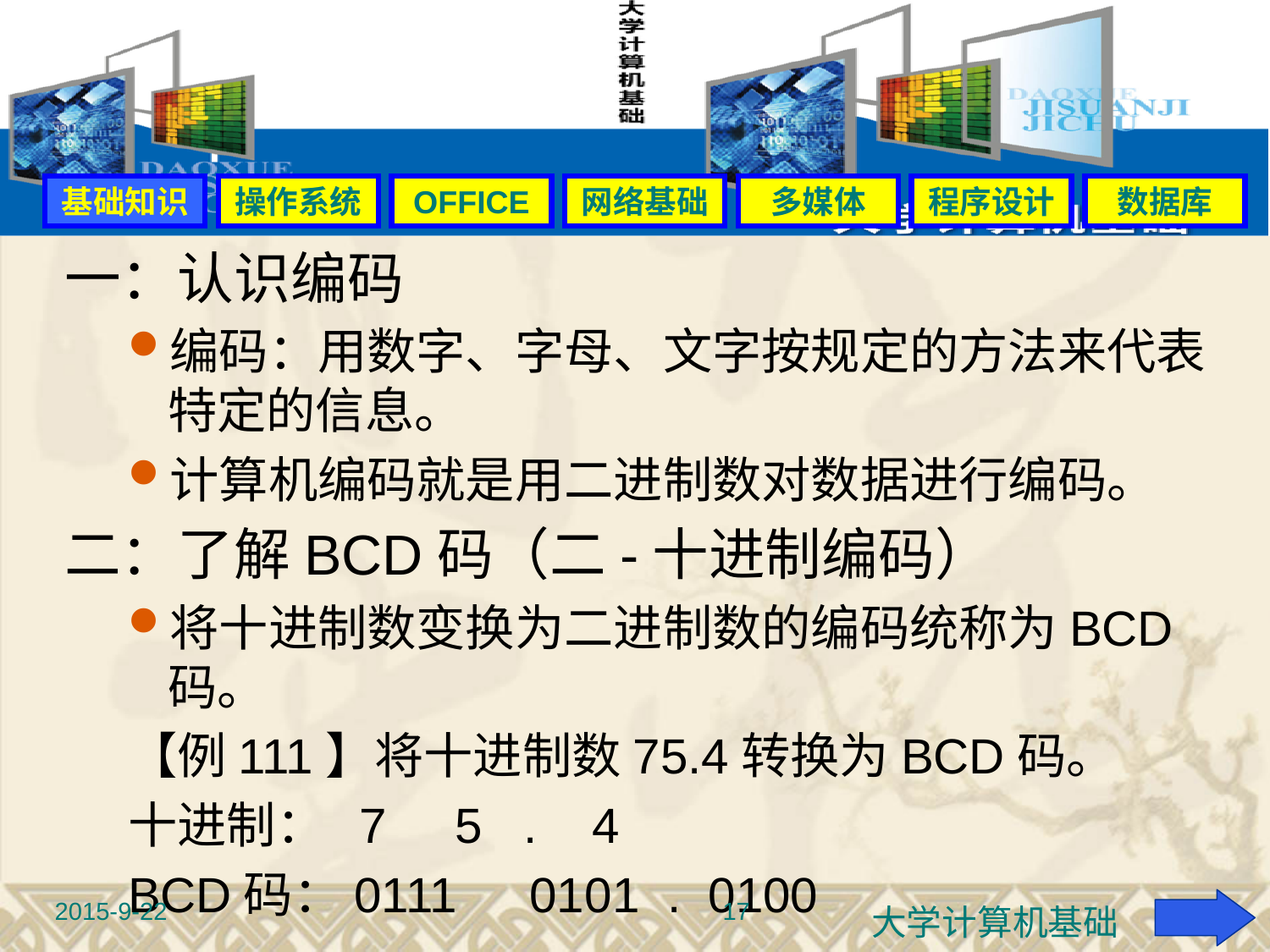

#
基础知识
操作系统
OFFICE
网络基础
多媒体
程序设计
数据库
一：认识编码
编码：用数字、字母、文字按规定的方法来代表特定的信息。
计算机编码就是用二进制数对数据进行编码。
二：了解BCD码（二-十进制编码）
将十进制数变换为二进制数的编码统称为BCD码。
【例1­11】将十进制数75.4转换为BCD码。
十进制：  7     5   .    4
BCD码：0111　0101  .  0100

17
2015-9-22